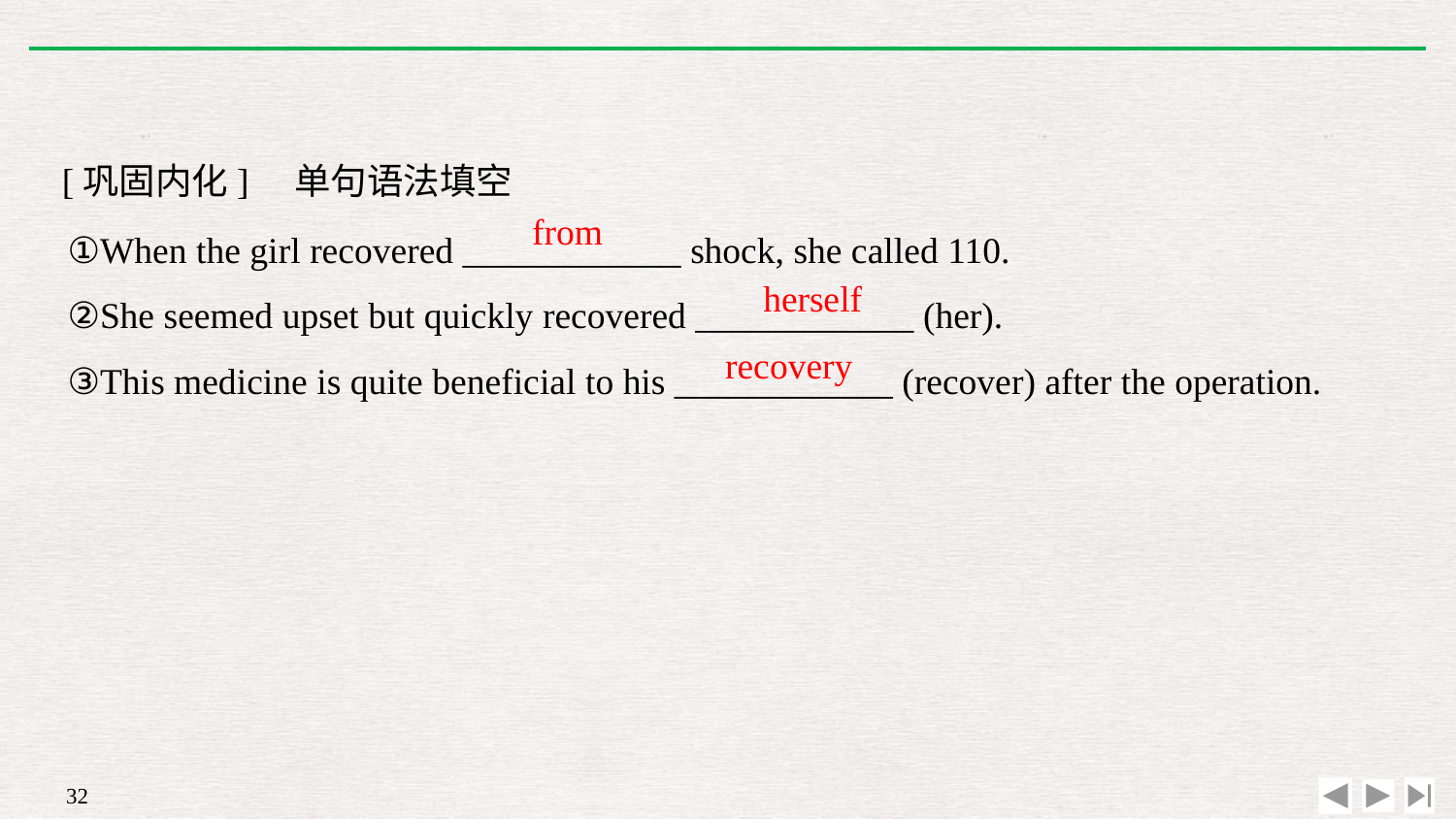

[巩固内化]　单句语法填空
①When the girl recovered ____________ shock, she called 110.
②She seemed upset but quickly recovered ____________ (her).
③This medicine is quite beneficial to his ____________ (recover) after the operation.
from
herself
recovery